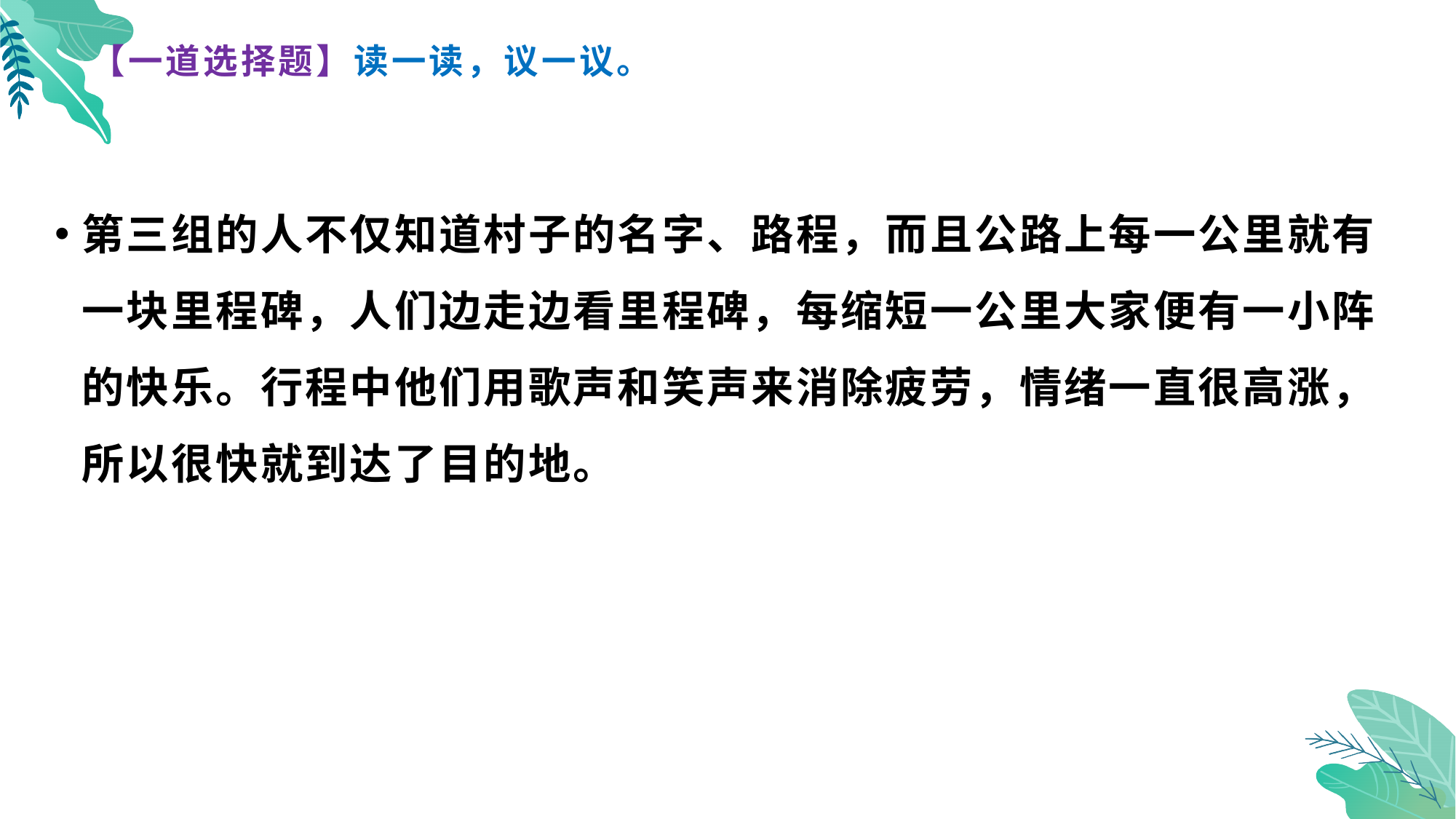

# 【一道选择题】读一读，议一议。
第三组的人不仅知道村子的名字、路程，而且公路上每一公里就有一块里程碑，人们边走边看里程碑，每缩短一公里大家便有一小阵的快乐。行程中他们用歌声和笑声来消除疲劳，情绪一直很高涨，所以很快就到达了目的地。